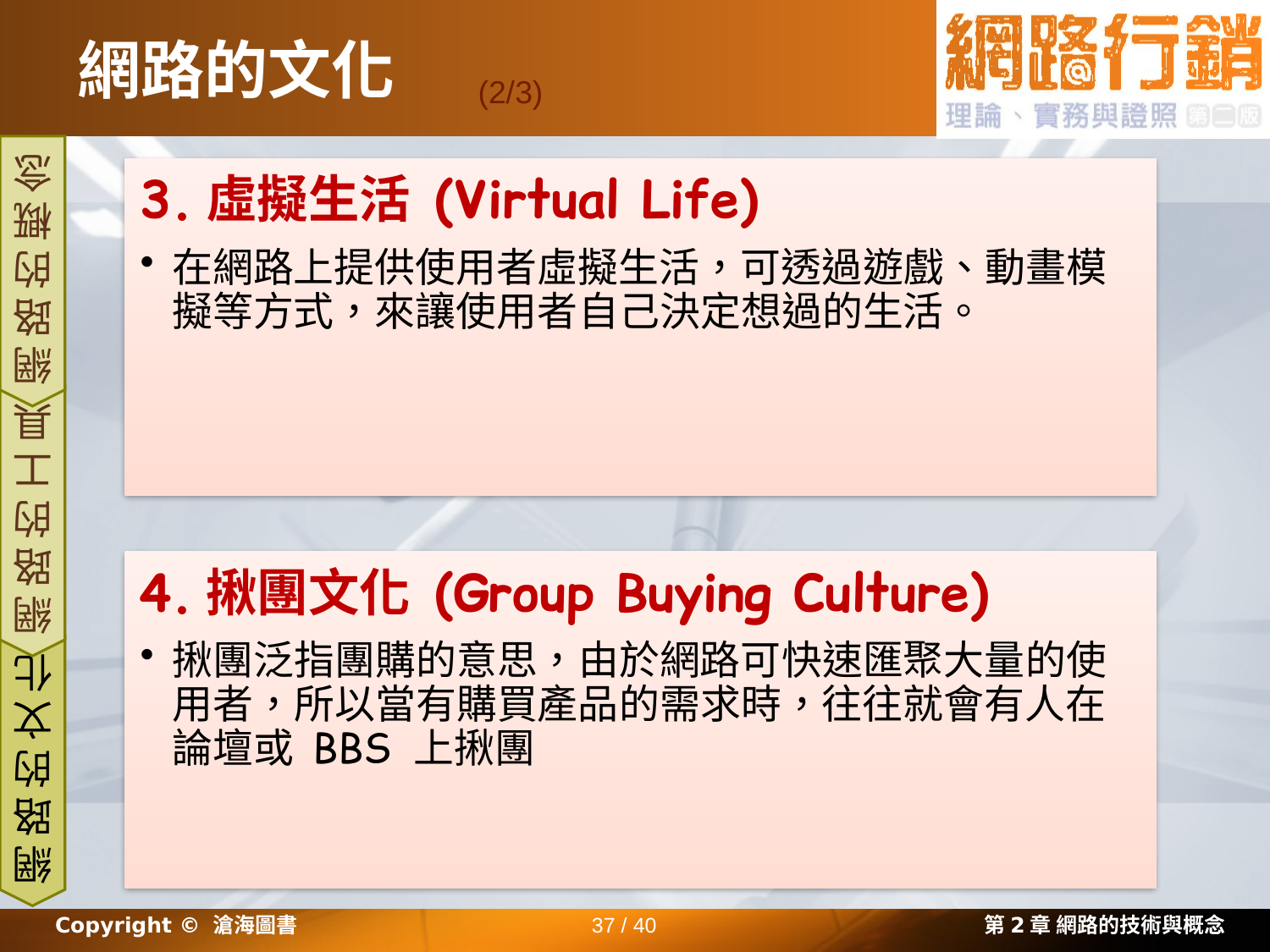

# 網路的文化
(2/3)
3.虛擬生活 (Virtual Life)
在網路上提供使用者虛擬生活，可透過遊戲、動畫模擬等方式，來讓使用者自己決定想過的生活。
4.揪團文化 (Group Buying Culture)
揪團泛指團購的意思，由於網路可快速匯聚大量的使用者，所以當有購買產品的需求時，往往就會有人在論壇或 BBS 上揪團
網路的概念
網路的工具
網路的文化
Copyright © 滄海圖書
37 / 40
第2章 網路的技術與概念